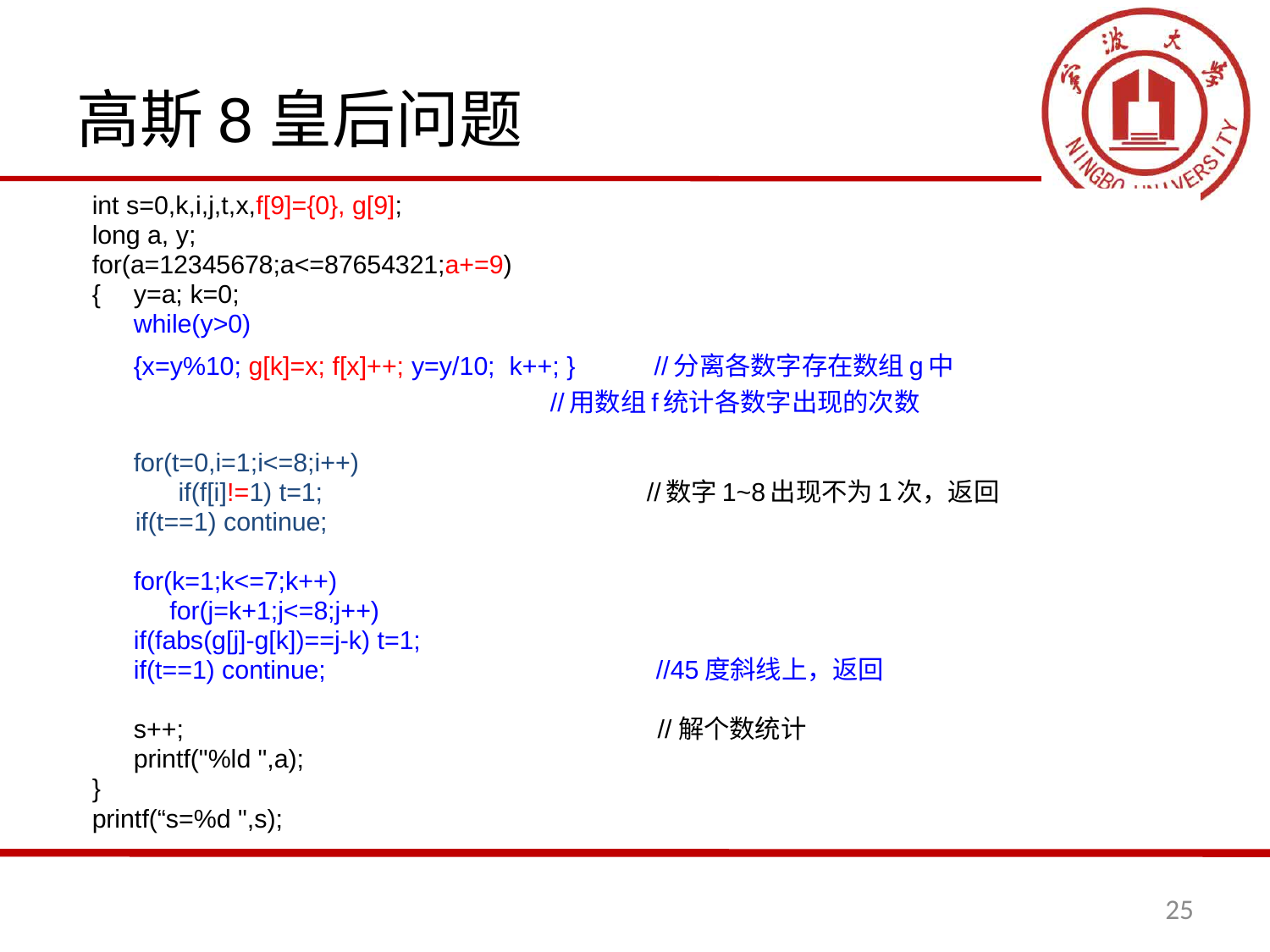

# 高斯8皇后问题
int s=0,k,i,j,t,x,f[9]={0}, g[9];
long a, y;
for(a=12345678;a<=87654321;a+=9)
{	y=a; k=0;
	while(y>0)
	{x=y%10; g[k]=x; f[x]++; y=y/10;  k++; }           //分离各数字存在数组g中
                                                                        //用数组f统计各数字出现的次数

	for(t=0,i=1;i<=8;i++)
            if(f[i]!=1) t=1;                                             //数字1~8出现不为1次，返回
      if(t==1) continue;

	for(k=1;k<=7;k++)
	     for(j=k+1;j<=8;j++)
		if(fabs(g[j]-g[k])==j-k) t=1;
	if(t==1) continue;                                              //45度斜线上，返回

	s++;                                                                  //解个数统计
	printf("%ld ",a);
}
printf(“s=%d ",s);

25